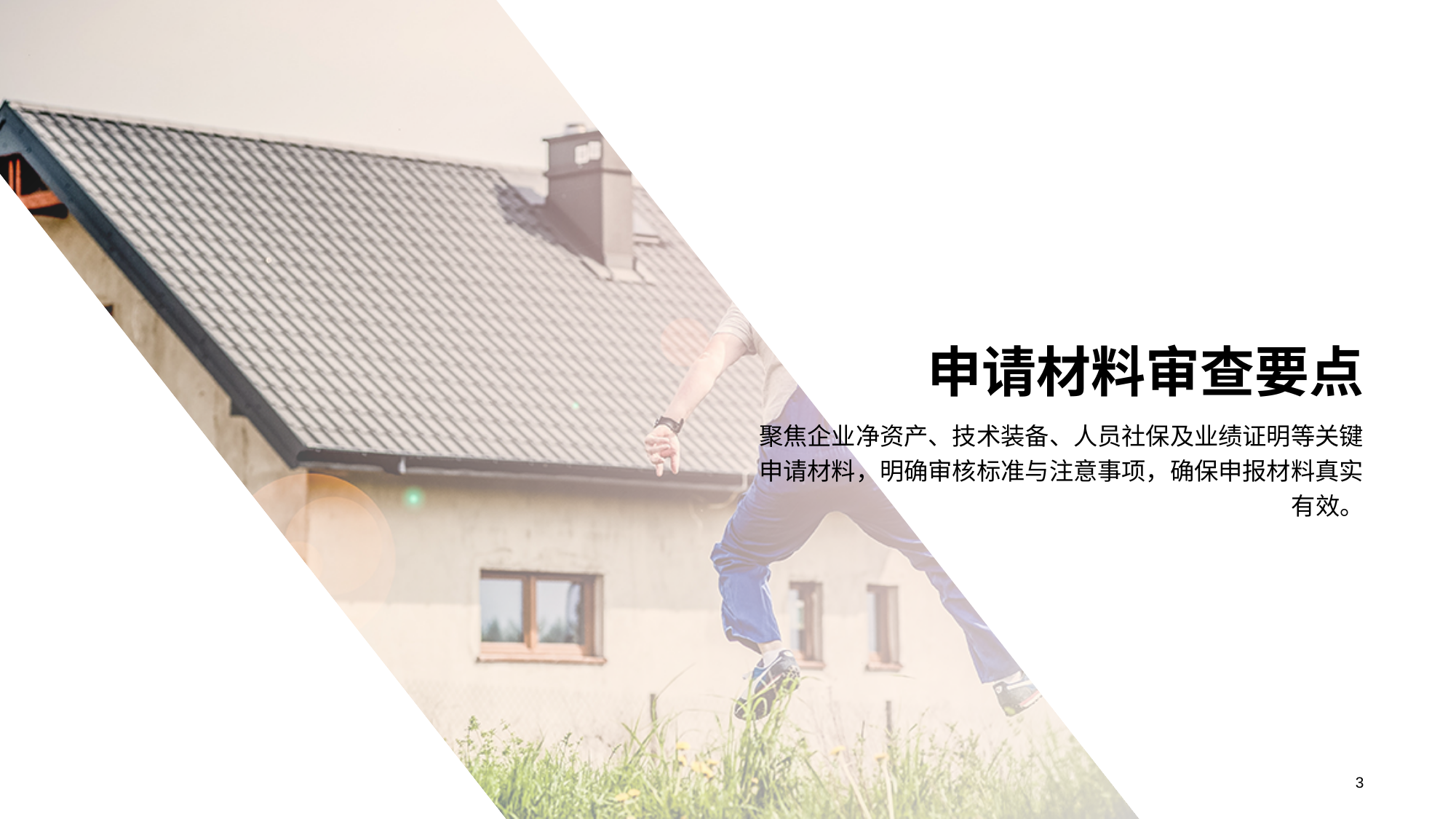

申请材料审查要点
聚焦企业净资产、技术装备、人员社保及业绩证明等关键申请材料，明确审核标准与注意事项，确保申报材料真实有效。
3